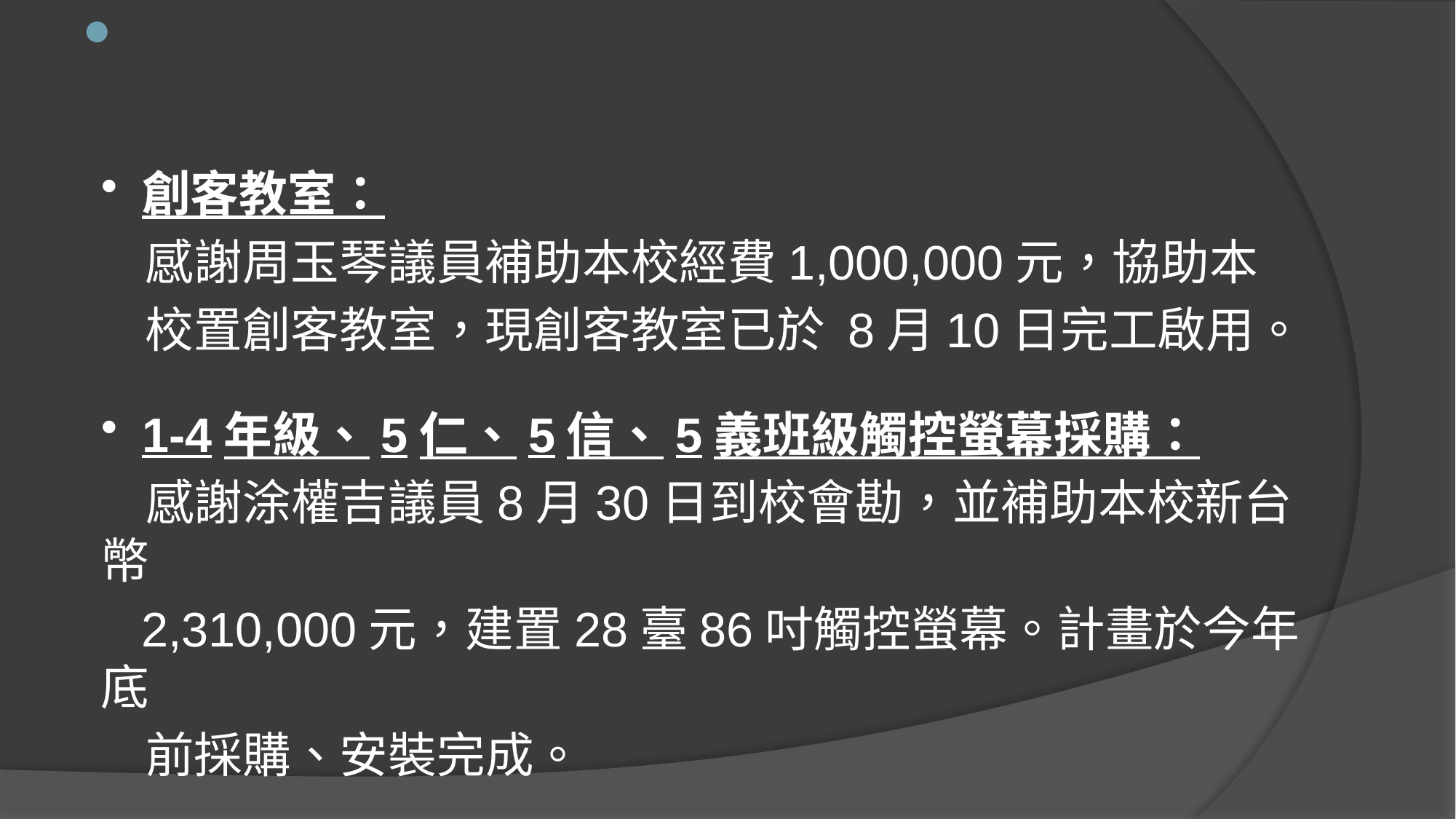

本校近期建設：

創客教室：
   感謝周玉琴議員補助本校經費1,000,000元，協助本
   校置創客教室，現創客教室已於 8月10日完工啟用。

1-4年級、5仁、5信、5義班級觸控螢幕採購：
   感謝涂權吉議員8月30日到校會勘，並補助本校新台幤
   2,310,000元，建置28臺86吋觸控螢幕。計畫於今年底
   前採購、安裝完成。